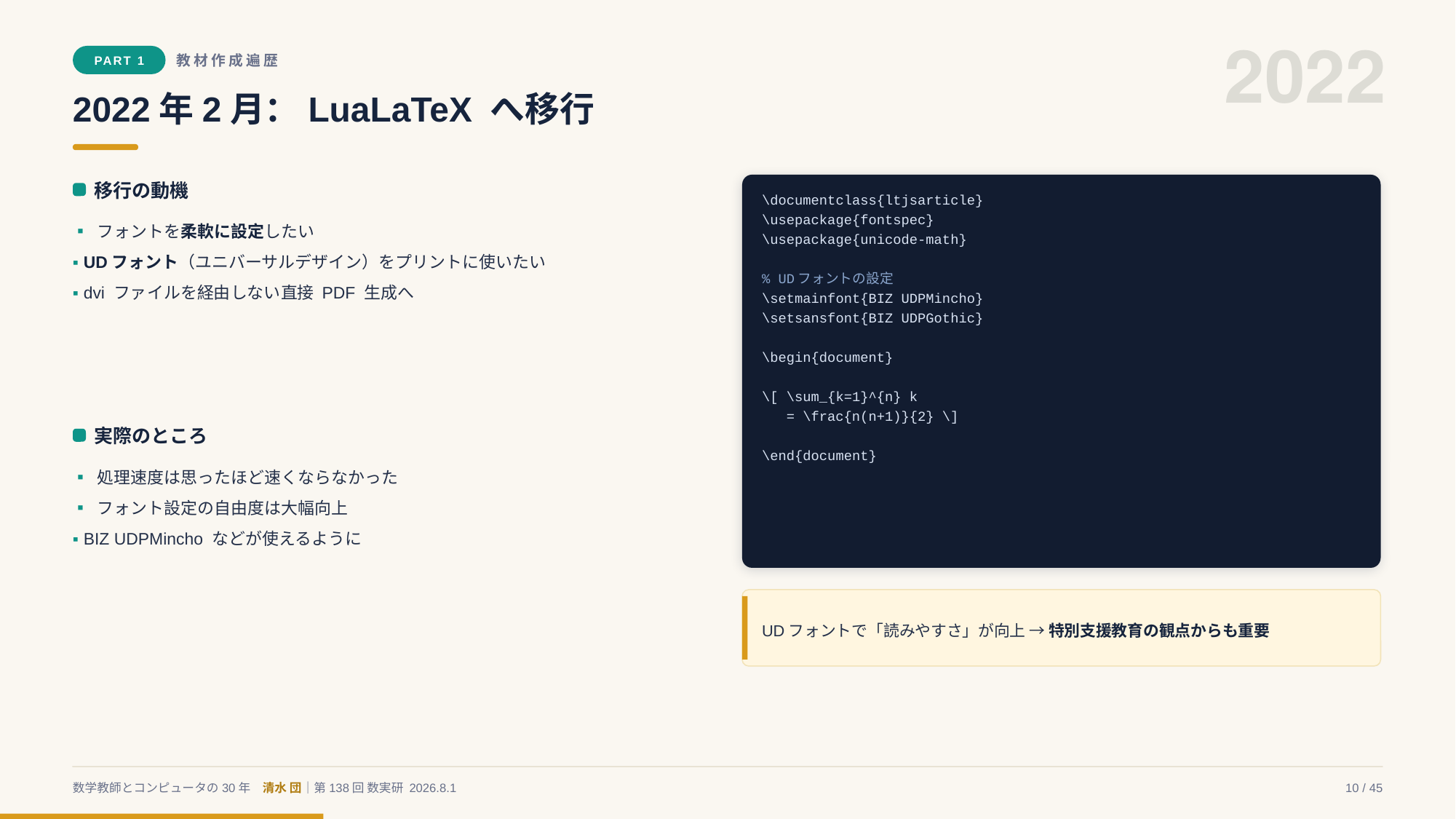

2022

PART 1
教材作成遍歴
2022年2月：LuaLaTeX へ移行

移行の動機

\documentclass{ltjsarticle}
\usepackage{fontspec}
\usepackage{unicode-math}

% UDフォントの設定
\setmainfont{BIZ UDPMincho}
\setsansfont{BIZ UDPGothic}

\begin{document}

\[ \sum_{k=1}^{n} k
   = \frac{n(n+1)}{2} \]

\end{document}
▪ フォントを柔軟に設定したい
▪ UDフォント（ユニバーサルデザイン）をプリントに使いたい
▪ dvi ファイルを経由しない直接 PDF 生成へ
実際のところ

▪ 処理速度は思ったほど速くならなかった
▪ フォント設定の自由度は大幅向上
▪ BIZ UDPMincho などが使えるように

UDフォントで「読みやすさ」が向上 → 特別支援教育の観点からも重要

数学教師とコンピュータの30年　清水 団｜第138回 数実研 2026.8.1
10 / 45